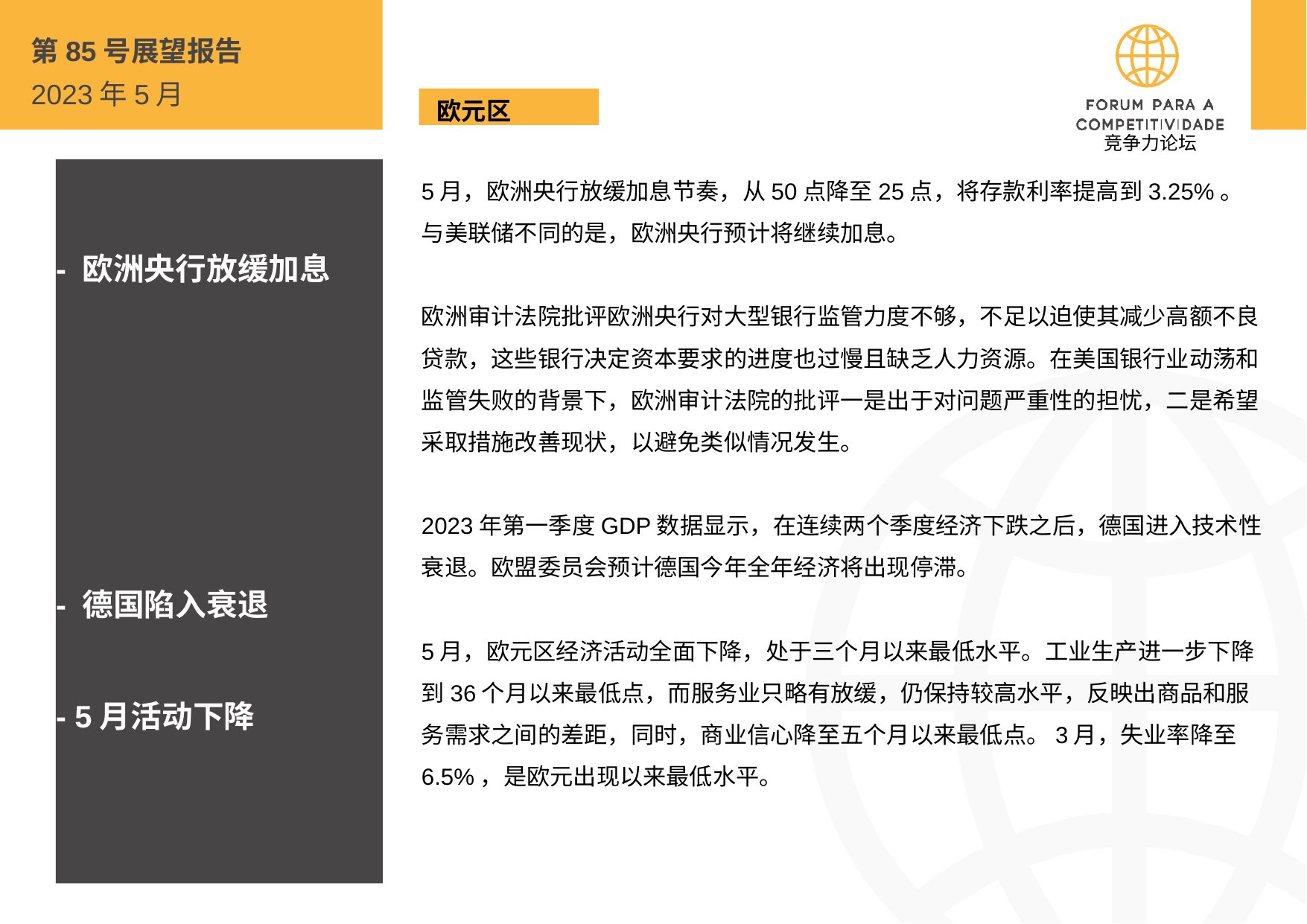

第85号展望报告
2023年5月
欧元区
   竞争力论坛
5月，欧洲央行放缓加息节奏，从50点降至25点，将存款利率提高到3.25%。与美联储不同的是，欧洲央行预计将继续加息。

欧洲审计法院批评欧洲央行对大型银行监管力度不够，不足以迫使其减少高额不良贷款，这些银行决定资本要求的进度也过慢且缺乏人力资源。在美国银行业动荡和监管失败的背景下，欧洲审计法院的批评一是出于对问题严重性的担忧，二是希望采取措施改善现状，以避免类似情况发生。

2023年第一季度GDP数据显示，在连续两个季度经济下跌之后，德国进入技术性衰退。欧盟委员会预计德国今年全年经济将出现停滞。

5月，欧元区经济活动全面下降，处于三个月以来最低水平。工业生产进一步下降到36个月以来最低点，而服务业只略有放缓，仍保持较高水平，反映出商品和服务需求之间的差距，同时，商业信心降至五个月以来最低点。3月，失业率降至6.5%，是欧元出现以来最低水平。

- 欧洲央行放缓加息

- 德国陷入衰退

- 5月活动下降